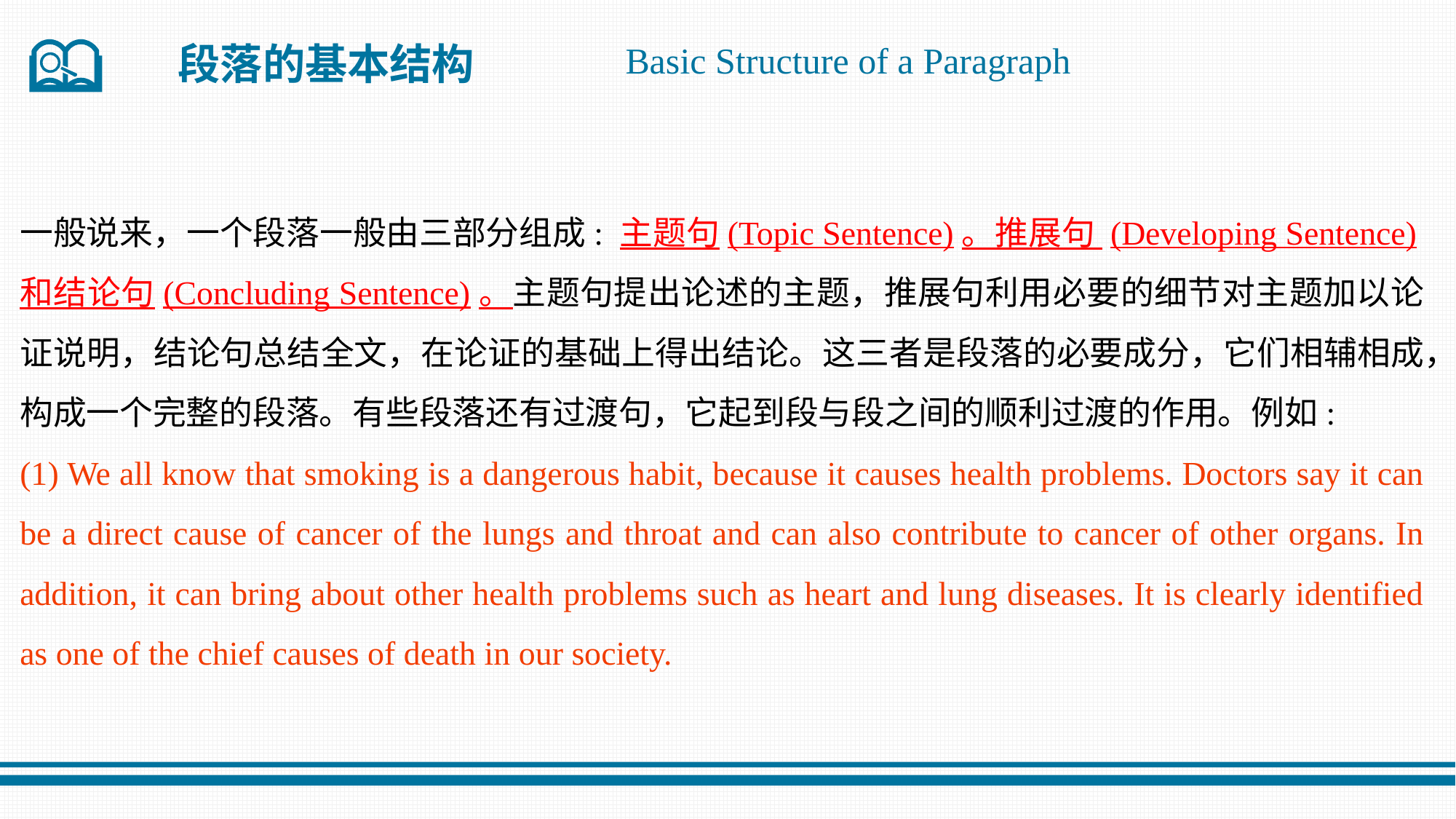

段落的基本结构
Basic Structure of a Paragraph
一般说来，一个段落一般由三部分组成: 主题句(Topic Sentence)。推展句 (Developing Sentence)和结论句(Concluding Sentence)。主题句提出论述的主题，推展句利用必要的细节对主题加以论证说明，结论句总结全文，在论证的基础上得出结论。这三者是段落的必要成分，它们相辅相成，构成一个完整的段落。有些段落还有过渡句，它起到段与段之间的顺利过渡的作用。例如:
(1) We all know that smoking is a dangerous habit, because it causes health problems. Doctors say it can be a direct cause of cancer of the lungs and throat and can also contribute to cancer of other organs. In addition, it can bring about other health problems such as heart and lung diseases. It is clearly identified as one of the chief causes of death in our society.